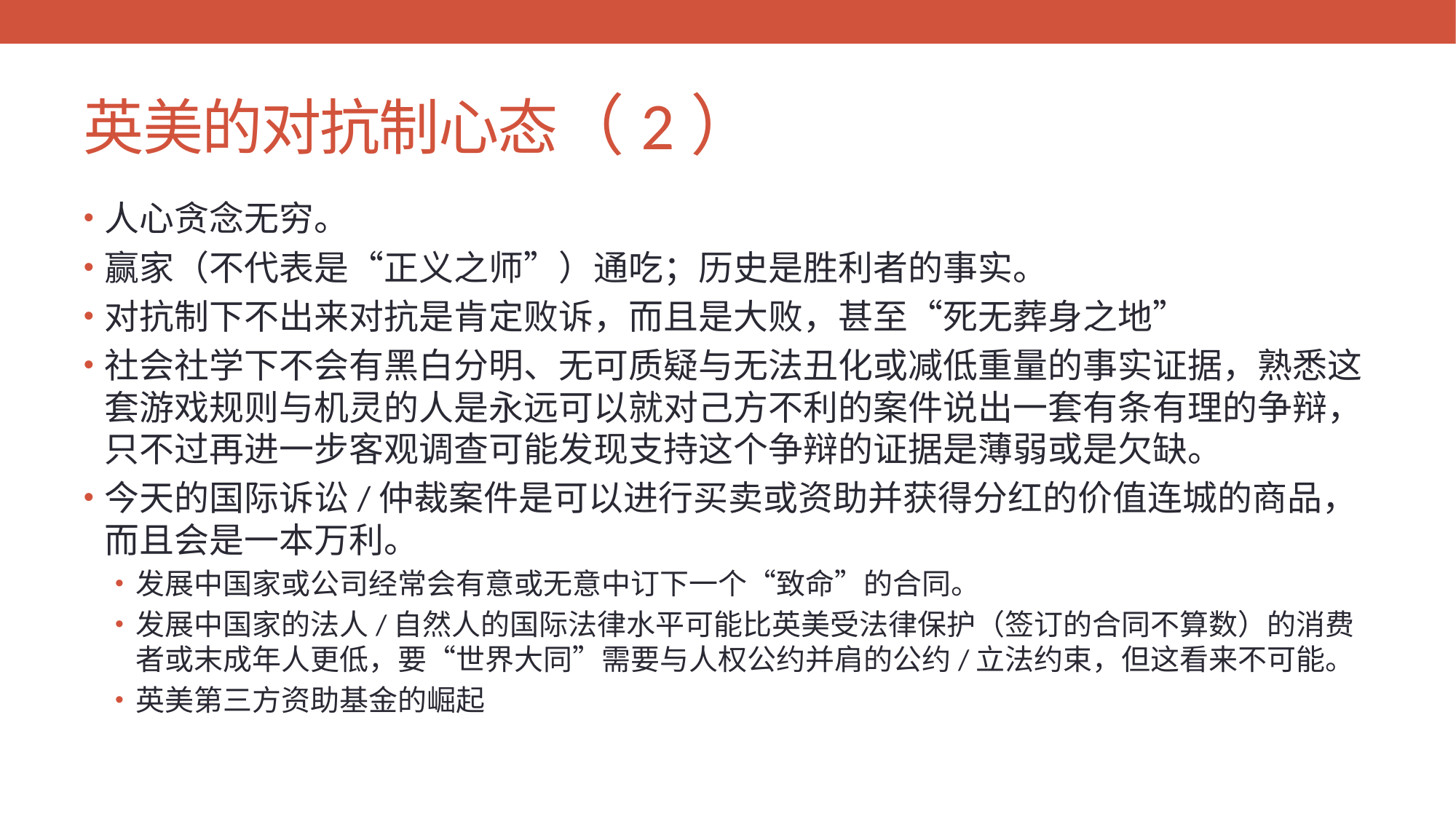

# 英美的对抗制心态（2）
人心贪念无穷。
赢家（不代表是“正义之师”）通吃；历史是胜利者的事实。
对抗制下不出来对抗是肯定败诉，而且是大败，甚至“死无葬身之地”
社会社学下不会有黑白分明、无可质疑与无法丑化或减低重量的事实证据，熟悉这套游戏规则与机灵的人是永远可以就对己方不利的案件说出一套有条有理的争辩，只不过再进一步客观调查可能发现支持这个争辩的证据是薄弱或是欠缺。
今天的国际诉讼/仲裁案件是可以进行买卖或资助并获得分红的价值连城的商品，而且会是一本万利。
发展中国家或公司经常会有意或无意中订下一个“致命”的合同。
发展中国家的法人/自然人的国际法律水平可能比英美受法律保护（签订的合同不算数）的消费者或末成年人更低，要“世界大同”需要与人权公约并肩的公约/立法约束，但这看来不可能。
英美第三方资助基金的崛起